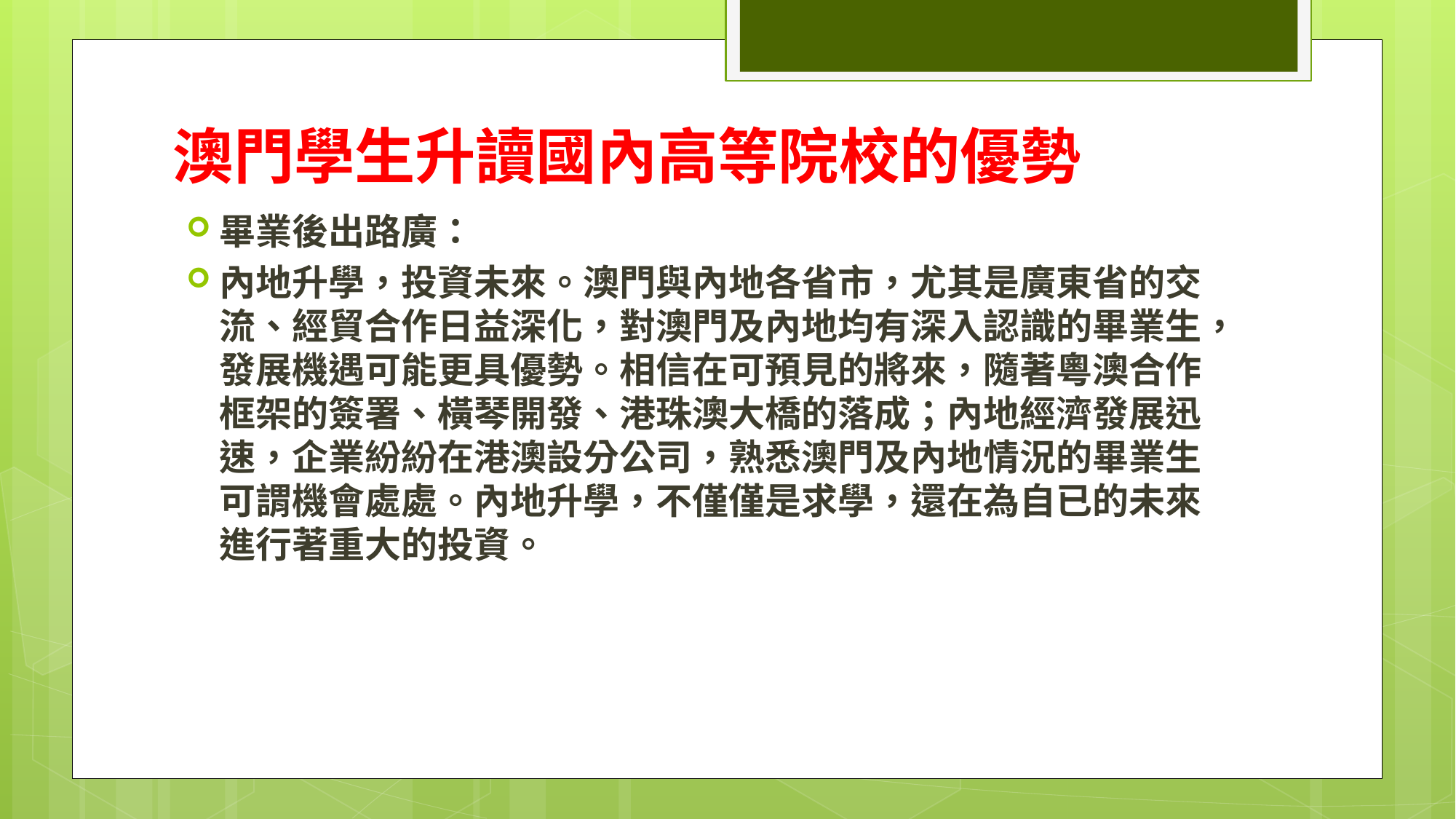

# 澳門學生升讀國內高等院校的優勢
畢業後出路廣：
內地升學，投資未來。澳門與內地各省市，尤其是廣東省的交流、經貿合作日益深化，對澳門及內地均有深入認識的畢業生，發展機遇可能更具優勢。相信在可預見的將來，隨著粵澳合作框架的簽署、橫琴開發、港珠澳大橋的落成；內地經濟發展迅速，企業紛紛在港澳設分公司，熟悉澳門及內地情況的畢業生可謂機會處處。內地升學，不僅僅是求學，還在為自已的未來進行著重大的投資。